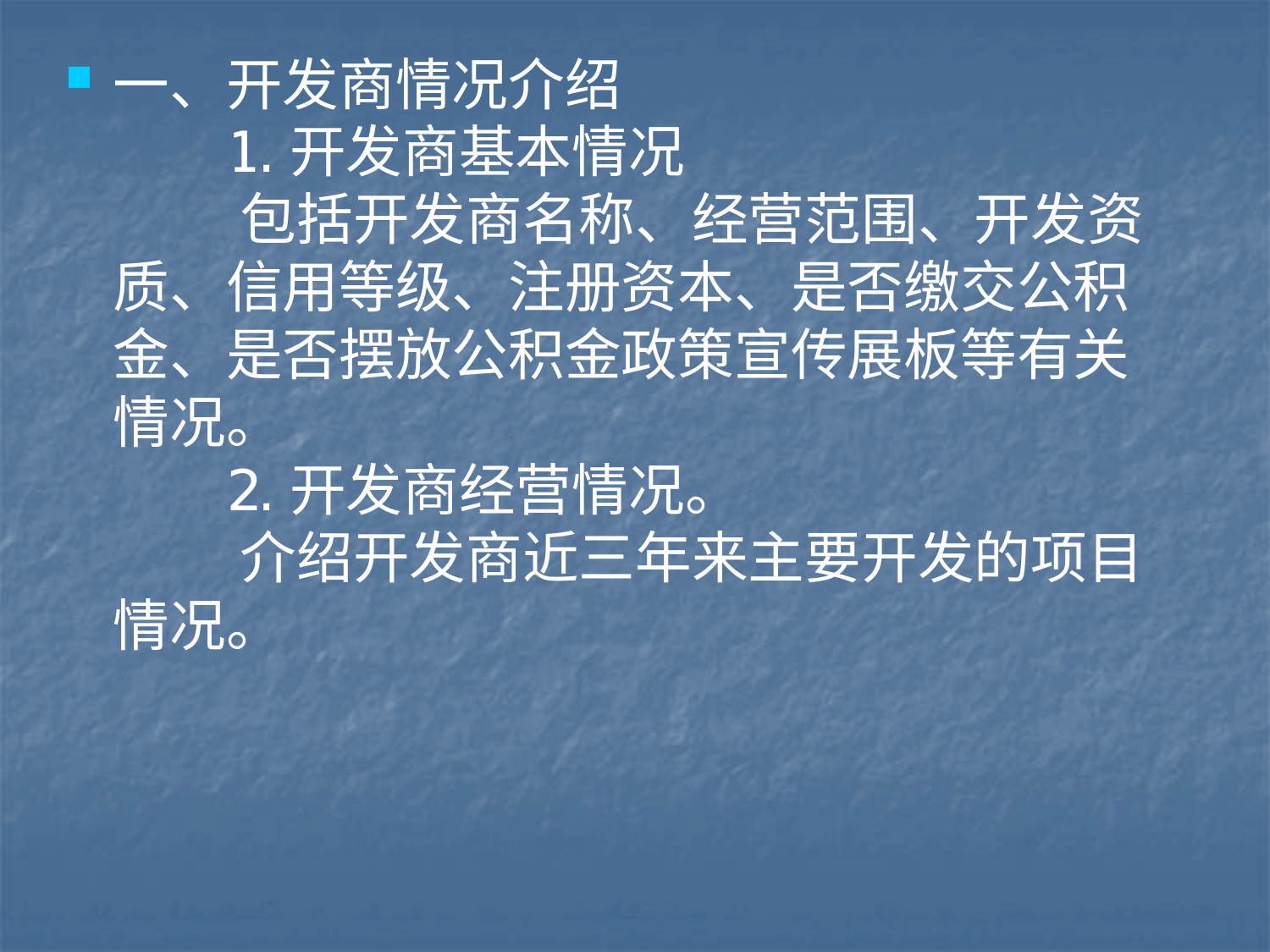

一、开发商情况介绍
        1.开发商基本情况
          包括开发商名称、经营范围、开发资质、信用等级、注册资本、是否缴交公积金、是否摆放公积金政策宣传展板等有关情况。
        2.开发商经营情况。
          介绍开发商近三年来主要开发的项目情况。